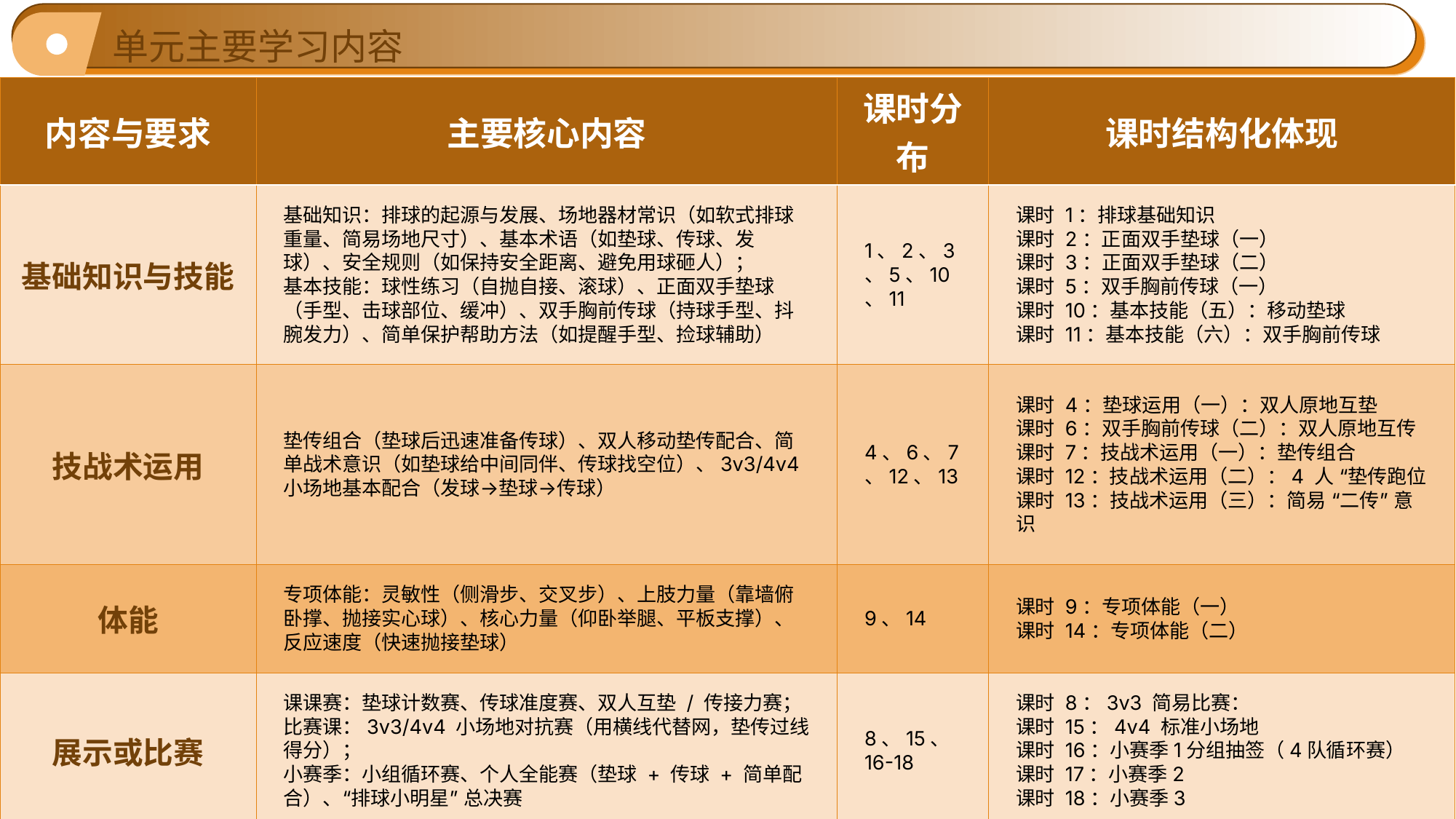

单元主要学习内容

| 内容与要求 | 主要核心内容 | 课时分布 | 课时结构化体现 |
| --- | --- | --- | --- |
| 基础知识与技能 | 基础知识：排球的起源与发展、场地器材常识（如软式排球重量、简易场地尺寸）、基本术语（如垫球、传球、发球）、安全规则（如保持安全距离、避免用球砸人）； 基本技能：球性练习（自抛自接、滚球）、正面双手垫球（手型、击球部位、缓冲）、双手胸前传球（持球手型、抖腕发力）、简单保护帮助方法（如提醒手型、捡球辅助） | 1、2、3、5、10、11 | 课时 1：排球基础知识 课时 2：正面双手垫球（一） 课时 3：正面双手垫球（二） 课时 5：双手胸前传球（一） 课时 10：基本技能（五）：移动垫球 课时 11：基本技能（六）：双手胸前传球 |
| 技战术运用 | 垫传组合（垫球后迅速准备传球）、双人移动垫传配合、简单战术意识（如垫球给中间同伴、传球找空位）、3v3/4v4 小场地基本配合（发球→垫球→传球） | 4、6、7、12、13 | 课时 4：垫球运用（一）：双人原地互垫 课时 6：双手胸前传球（二）：双人原地互传 课时 7：技战术运用（一）：垫传组合 课时 12：技战术运用（二）：4 人 “垫传跑位 课时 13：技战术运用（三）：简易 “二传” 意识 |
| 体能 | 专项体能：灵敏性（侧滑步、交叉步）、上肢力量（靠墙俯卧撑、抛接实心球）、核心力量（仰卧举腿、平板支撑）、反应速度（快速抛接垫球） | 9、14 | 课时 9：专项体能（一） 课时 14：专项体能（二） |
| 展示或比赛 | 课课赛：垫球计数赛、传球准度赛、双人互垫 / 传接力赛； 比赛课：3v3/4v4 小场地对抗赛（用横线代替网，垫传过线得分）； 小赛季：小组循环赛、个人全能赛（垫球 + 传球 + 简单配合）、“排球小明星” 总决赛 | 8、15、16-18 | 课时 8：3v3 简易比赛： 课时 15：4v4 标准小场地 课时 16：小赛季1分组抽签（4队循环赛） 课时 17：小赛季2 课时 18：小赛季3 |
| 规则与裁判方法 | 展示 / 比赛规则：动作完成时间（如连续垫球 30 秒）、安全规范（未保持安全距离扣分、用手抓球违规）、评分标准（完成度 50%、配合度 30%、安全性 20%）； 裁判手势：示意 “得分”（竖大拇指）、“违规”（摆手）、“重发”（举球） | 渗透在“基础知识与基本技能、技战术应用、体能、展示或比赛”四个维度课时之中，不单独安排具体课时内容。 |  |
| 观赏与评价 | 观赏：动作规范、连贯、创意；保护帮助规范。 评价：从完成度、安全性、创意性、合作性评价；含自评、互评、师评。 |  |  |